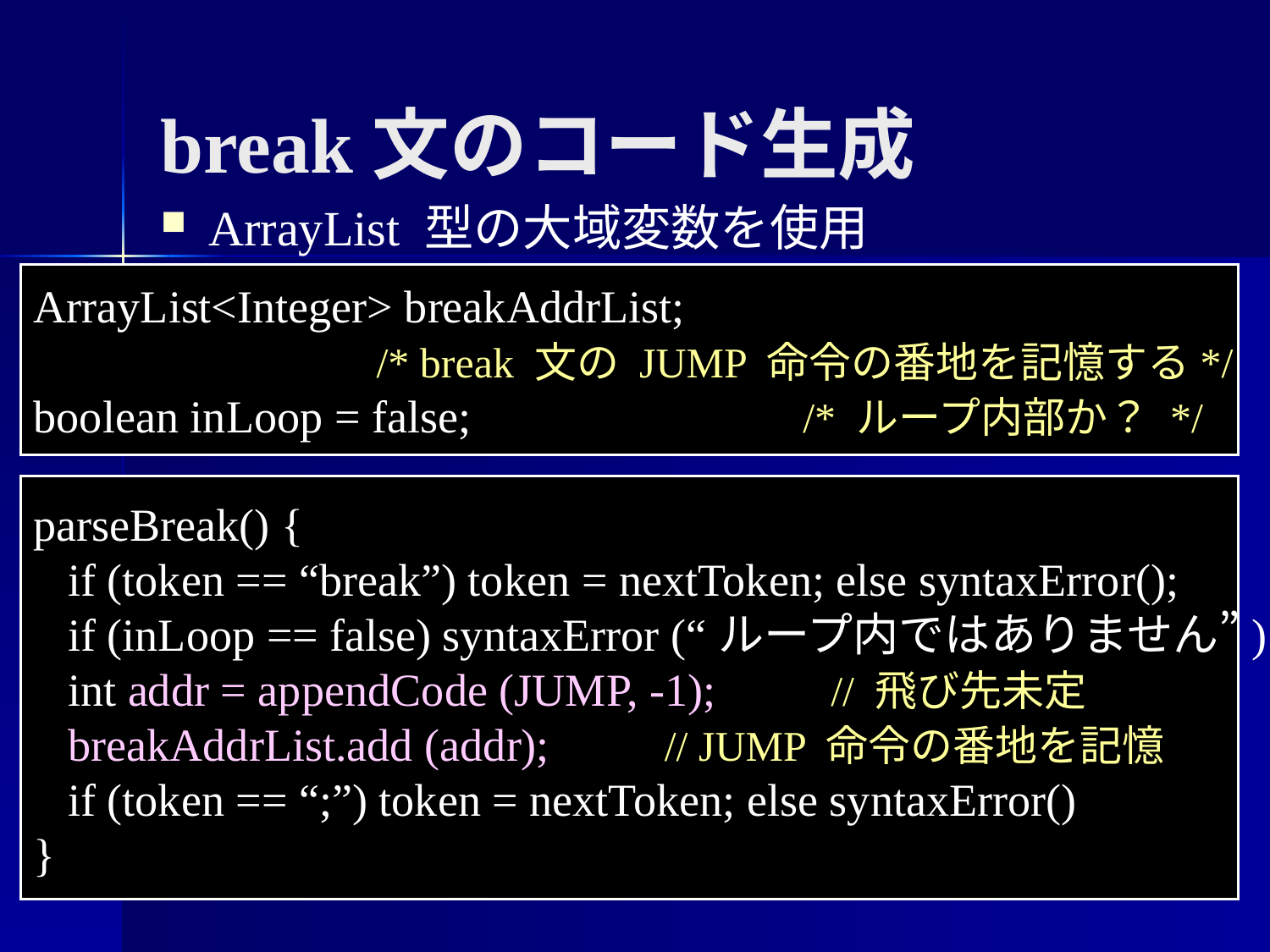

break文のコード生成
ArrayList 型の大域変数を使用
ArrayList<Integer> breakAddrList;
                              /* break 文の JUMP 命令の番地を記憶する*/
boolean inLoop = false;                             /* ループ内部か？ */
parseBreak() {
   if (token == “break”) token = nextToken; else syntaxError();
   if (inLoop == false) syntaxError (“ループ内ではありません”)
   int addr = appendCode (JUMP, -1);          // 飛び先未定
   breakAddrList.add (addr);          // JUMP 命令の番地を記憶
   if (token == “;”) token = nextToken; else syntaxError()
}